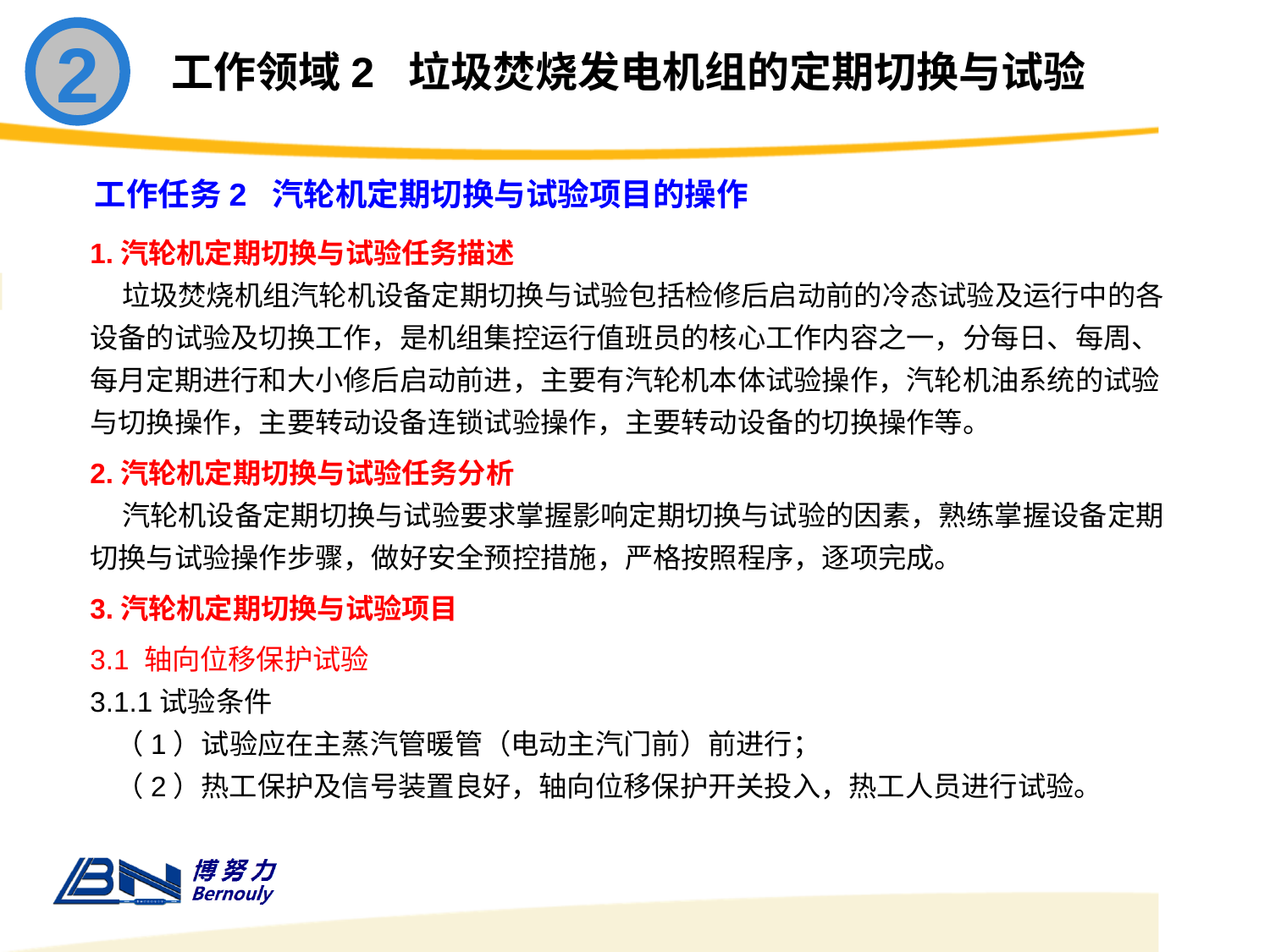

2
工作领域2  垃圾焚烧发电机组的定期切换与试验
工作任务2  汽轮机定期切换与试验项目的操作
1.汽轮机定期切换与试验任务描述
    垃圾焚烧机组汽轮机设备定期切换与试验包括检修后启动前的冷态试验及运行中的各设备的试验及切换工作，是机组集控运行值班员的核心工作内容之一，分每日、每周、每月定期进行和大小修后启动前进，主要有汽轮机本体试验操作，汽轮机油系统的试验与切换操作，主要转动设备连锁试验操作，主要转动设备的切换操作等。
2.汽轮机定期切换与试验任务分析
    汽轮机设备定期切换与试验要求掌握影响定期切换与试验的因素，熟练掌握设备定期切换与试验操作步骤，做好安全预控措施，严格按照程序，逐项完成。
3.汽轮机定期切换与试验项目
3.1 轴向位移保护试验
3.1.1试验条件
   （1）试验应在主蒸汽管暖管（电动主汽门前）前进行；
   （2）热工保护及信号装置良好，轴向位移保护开关投入，热工人员进行试验。